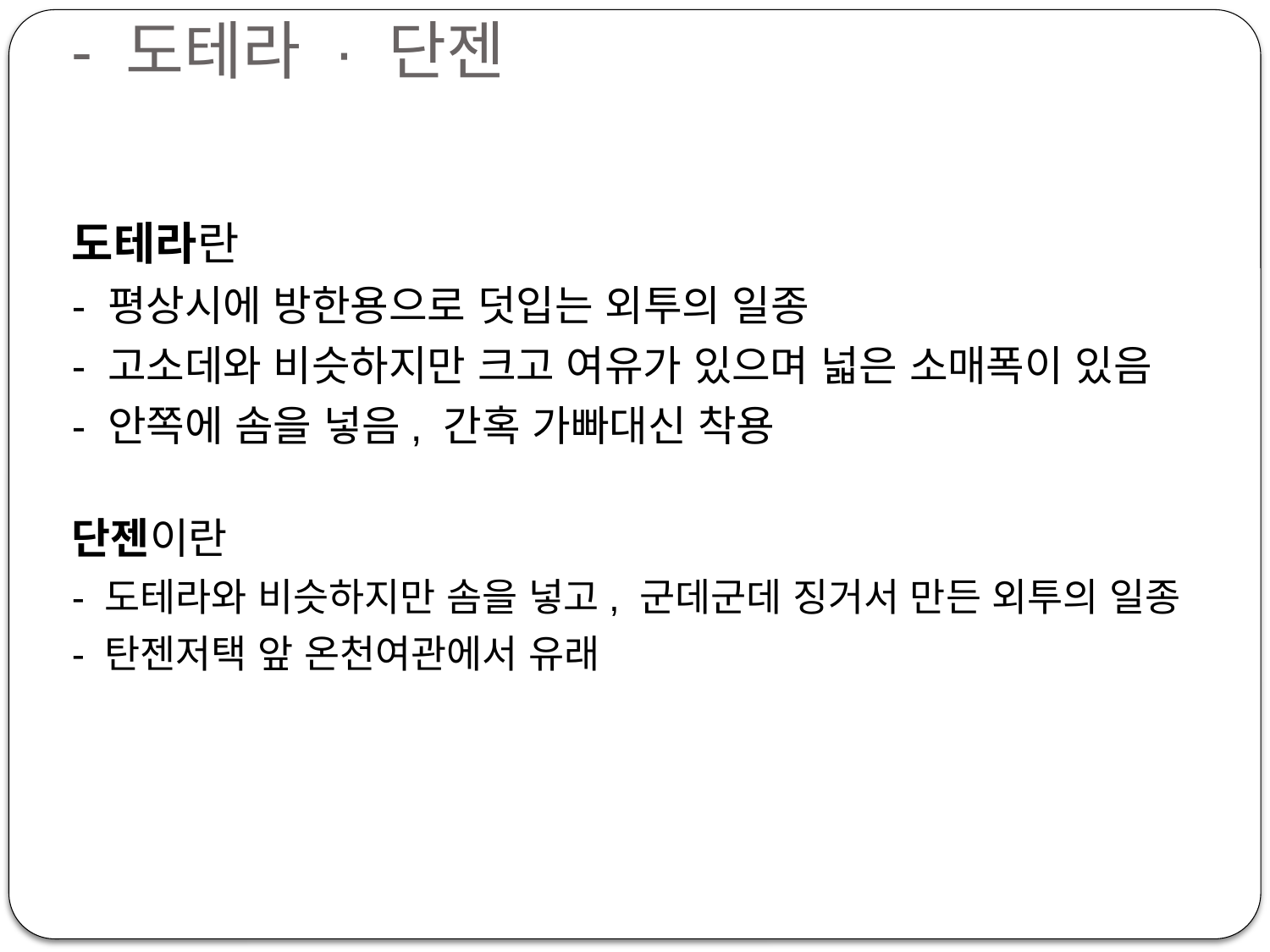

# - 도테라 · 단젠
도테라란
- 평상시에 방한용으로 덧입는 외투의 일종
- 고소데와 비슷하지만 크고 여유가 있으며 넓은 소매폭이 있음
- 안쪽에 솜을 넣음, 간혹 가빠대신 착용
단젠이란
- 도테라와 비슷하지만 솜을 넣고, 군데군데 징거서 만든 외투의 일종
- 탄젠저택 앞 온천여관에서 유래